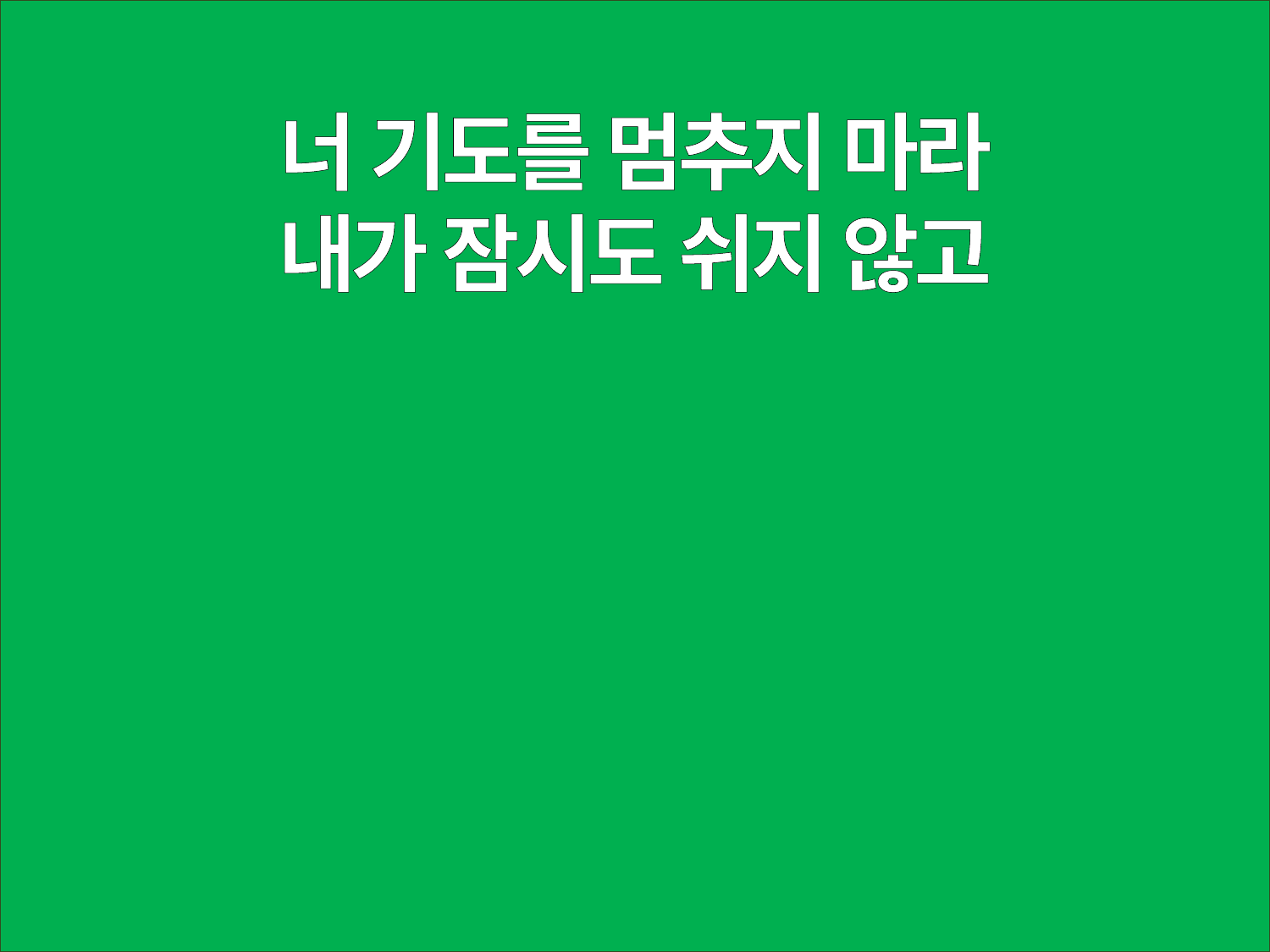

너 기도를 멈추지 마라
내가 잠시도 쉬지 않고